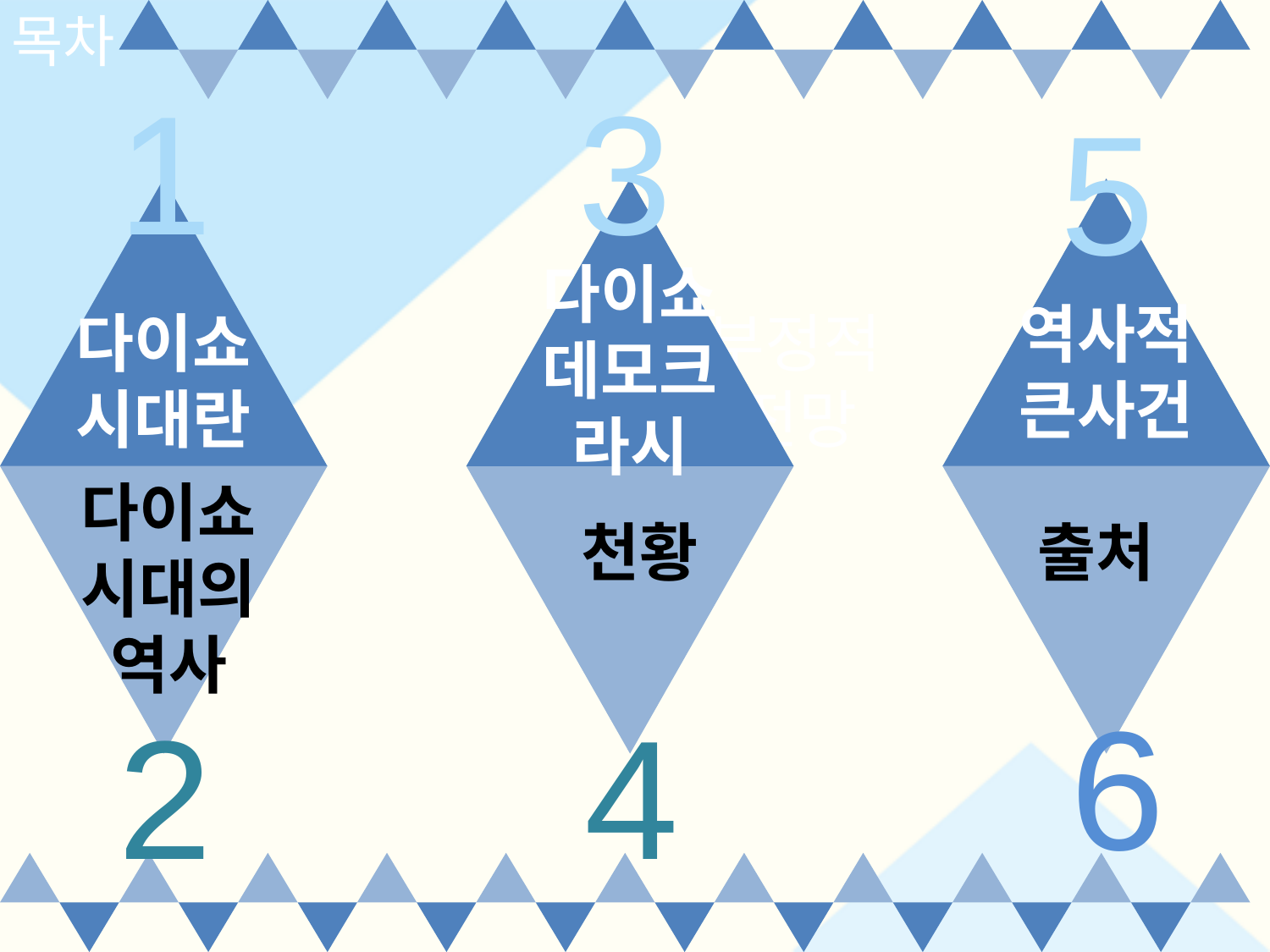

목차

1
3
5

다이쇼데모크라시
역사적큰사건

부정적
 전망
다이쇼시대란

다이쇼시대의역사

천황
출처
6
2
4